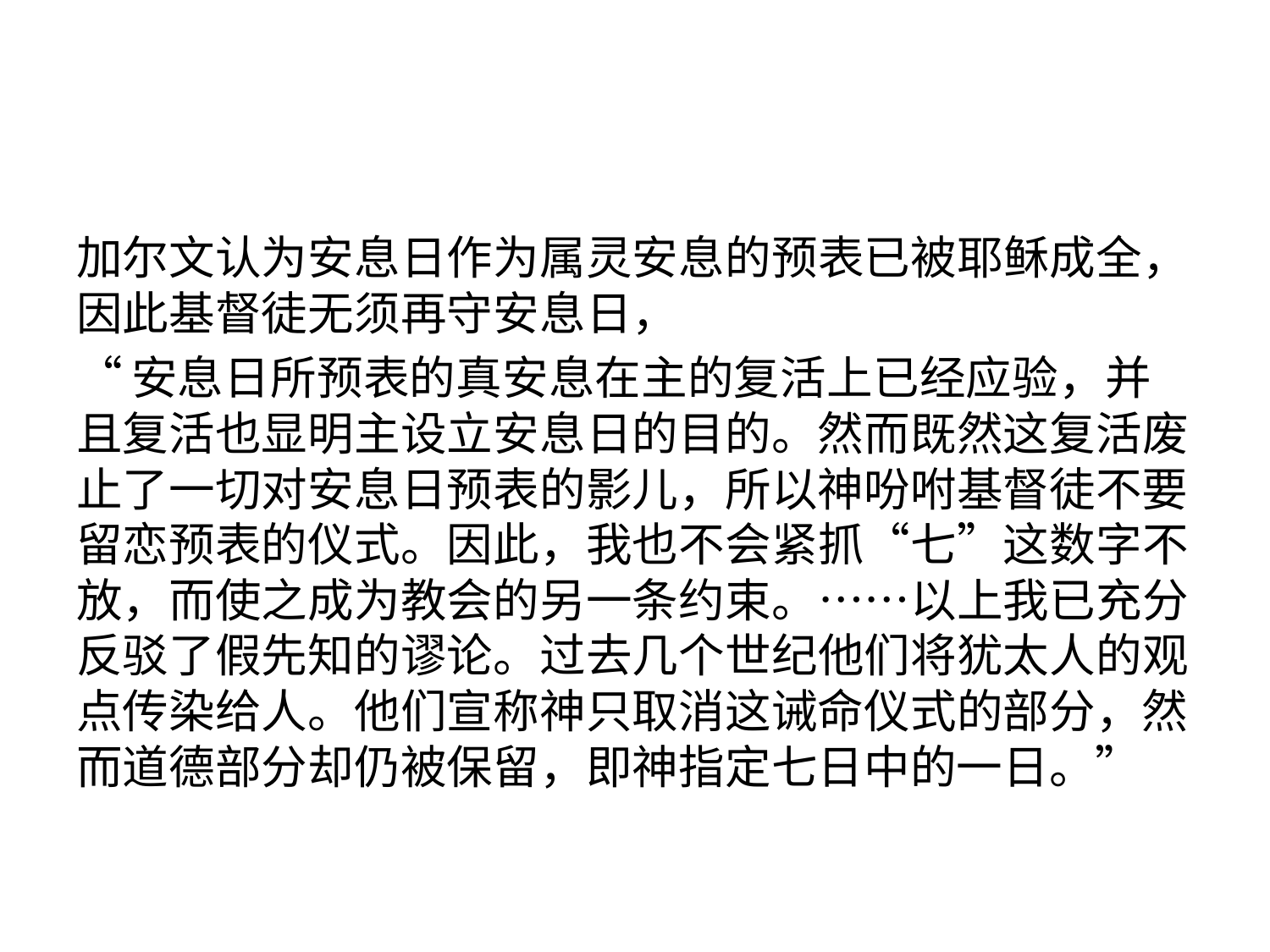

#
加尔文认为安息日作为属灵安息的预表已被耶稣成全，因此基督徒无须再守安息日，
“安息日所预表的真安息在主的复活上已经应验，并且复活也显明主设立安息日的目的。然而既然这复活废止了一切对安息日预表的影儿，所以神吩咐基督徒不要留恋预表的仪式。因此，我也不会紧抓“七”这数字不放，而使之成为教会的另一条约束。……以上我已充分反驳了假先知的谬论。过去几个世纪他们将犹太人的观点传染给人。他们宣称神只取消这诫命仪式的部分，然而道德部分却仍被保留，即神指定七日中的一日。”